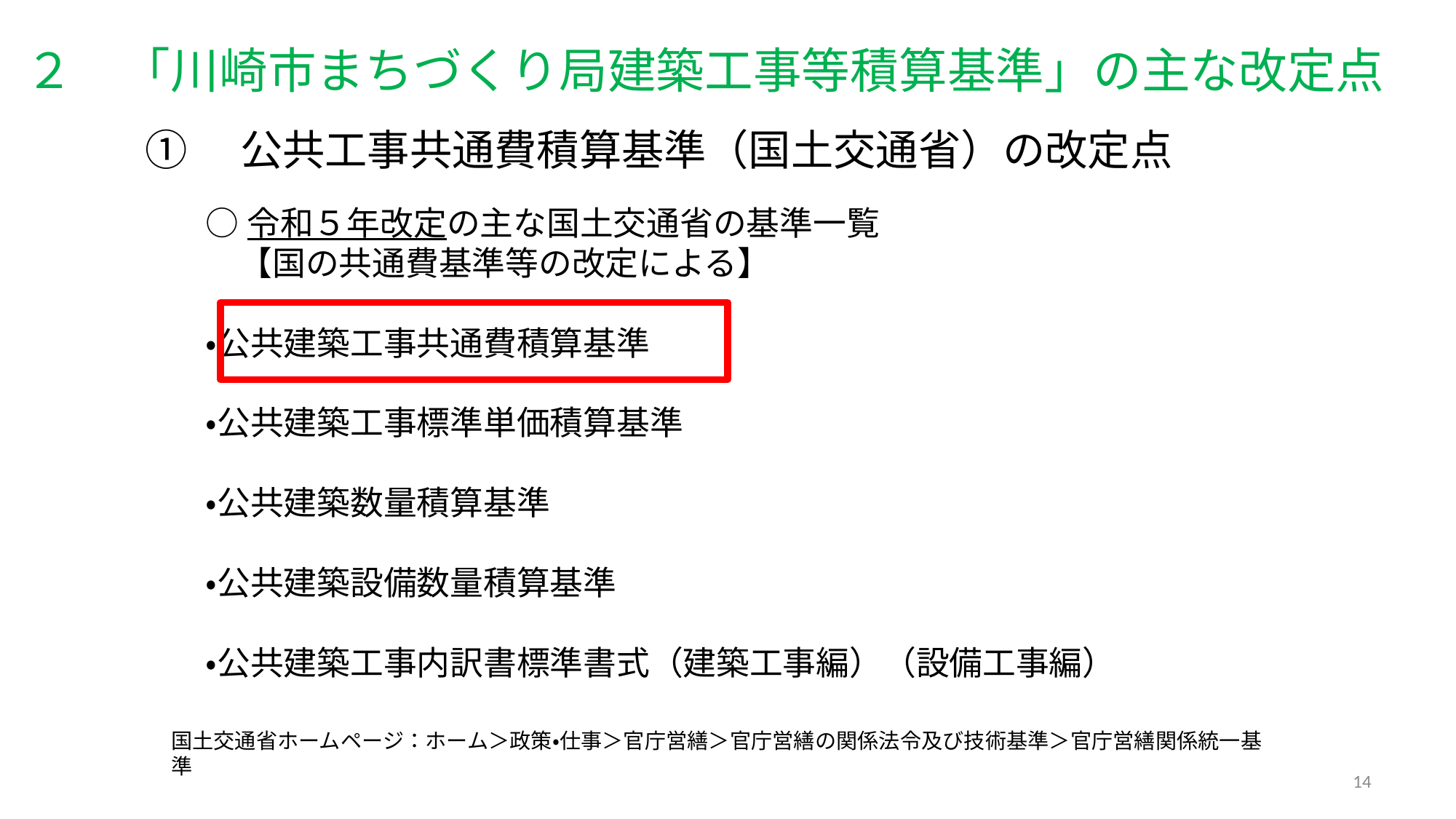

２　「川崎市まちづくり局建築工事等積算基準」の主な改定点
①　公共工事共通費積算基準（国土交通省）の改定点

○令和５年改定の主な国土交通省の基準一覧
　【国の共通費基準等の改定による】

・公共建築工事共通費積算基準

・公共建築工事標準単価積算基準

・公共建築数量積算基準

・公共建築設備数量積算基準

・公共建築工事内訳書標準書式（建築工事編）（設備工事編）

国土交通省ホームページ：ホーム＞政策・仕事＞官庁営繕＞官庁営繕の関係法令及び技術基準＞官庁営繕関係統一基準
14